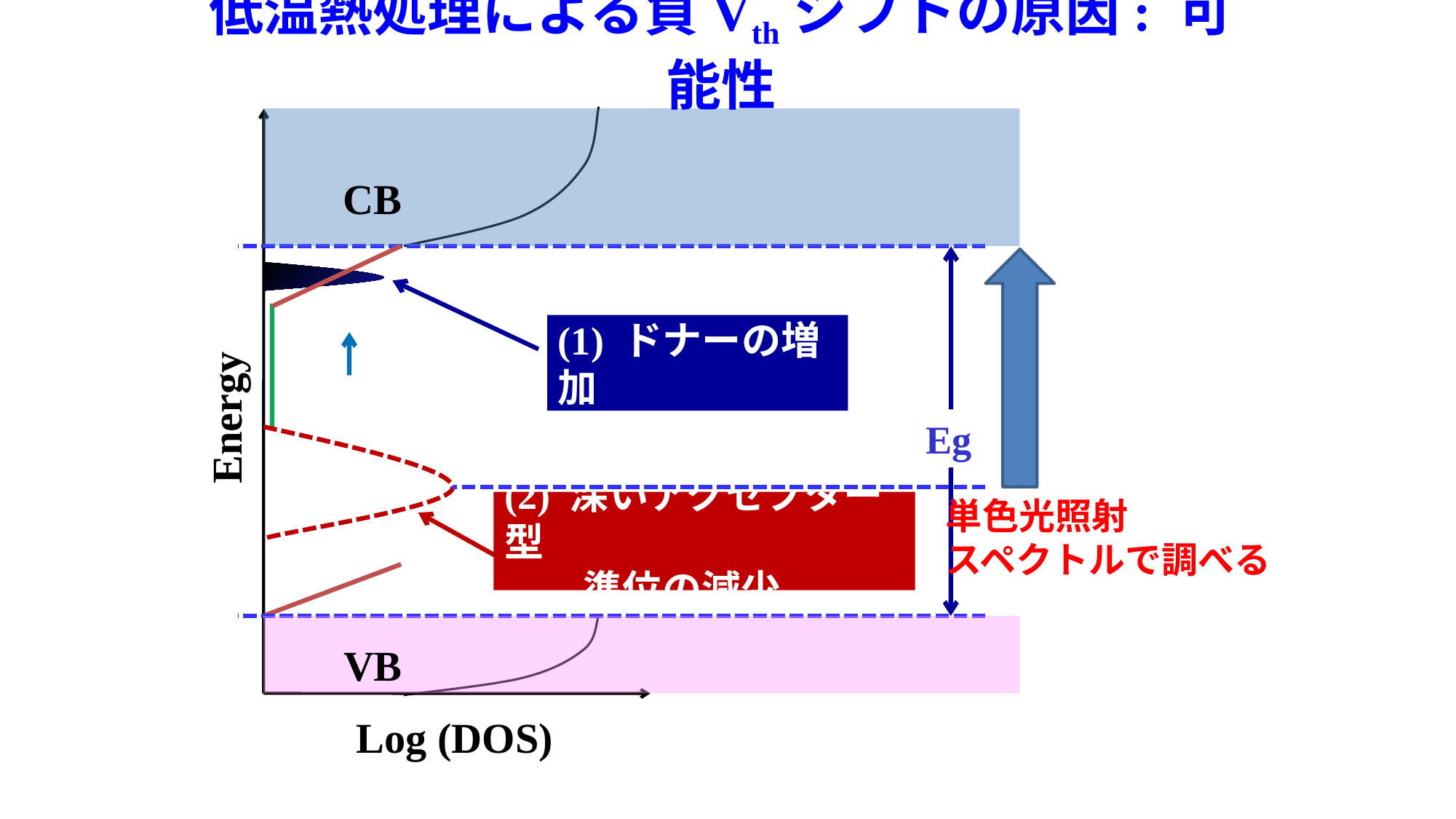

低温熱処理による負Vthシフトの原因: 可能性

CB

(1) ドナーの増加
Energy
Eg

単色光照射
スペクトルで調べる
(2) 深いアクセプター型
　　準位の減少

VB
Log (DOS)